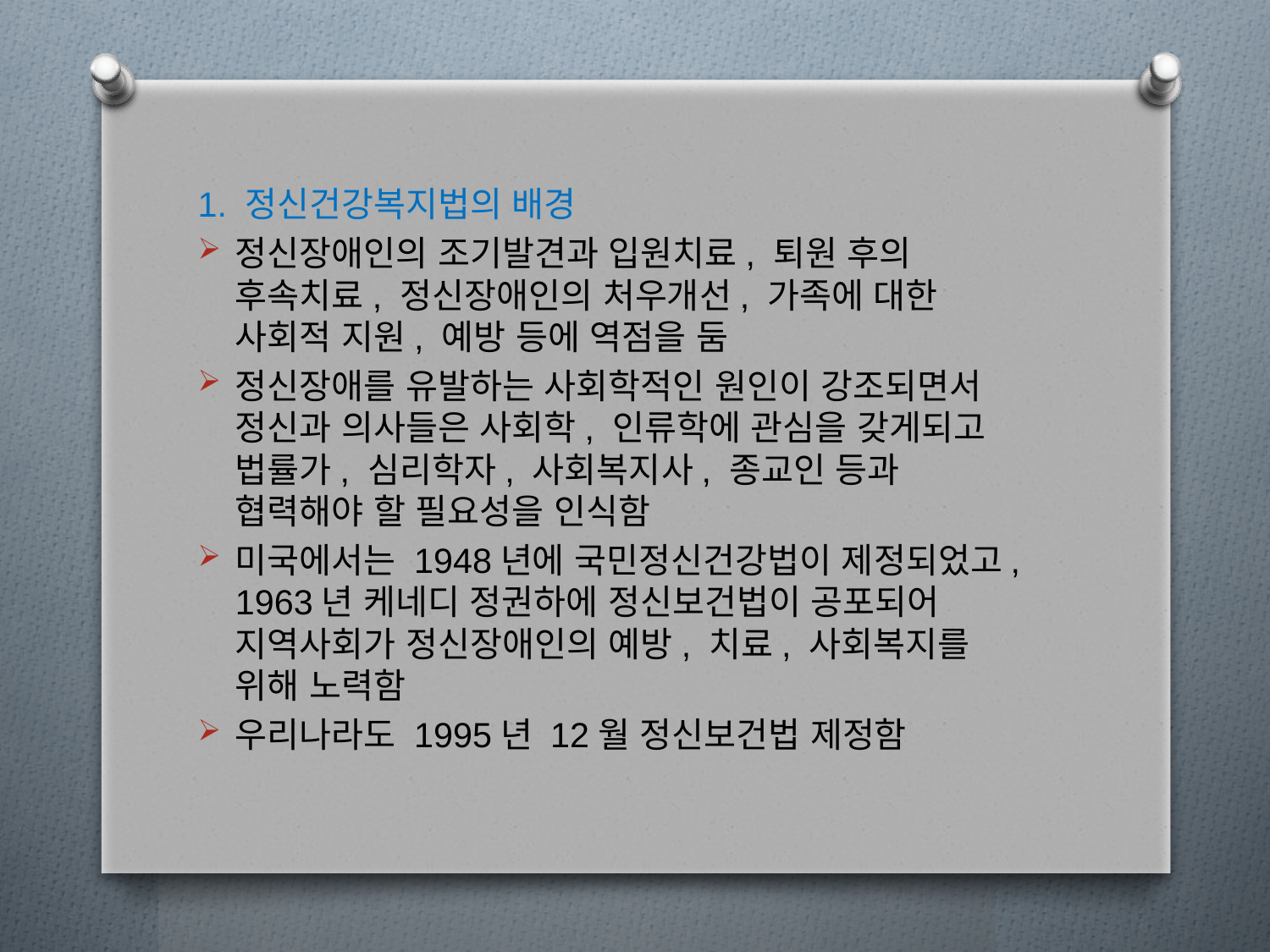

1. 정신건강복지법의 배경
정신장애인의 조기발견과 입원치료, 퇴원 후의 후속치료, 정신장애인의 처우개선, 가족에 대한 사회적 지원, 예방 등에 역점을 둠
정신장애를 유발하는 사회학적인 원인이 강조되면서 정신과 의사들은 사회학, 인류학에 관심을 갖게되고 법률가, 심리학자, 사회복지사, 종교인 등과 협력해야 할 필요성을 인식함
미국에서는 1948년에 국민정신건강법이 제정되었고, 1963년 케네디 정권하에 정신보건법이 공포되어 지역사회가 정신장애인의 예방, 치료, 사회복지를 위해 노력함
우리나라도 1995년 12월 정신보건법 제정함